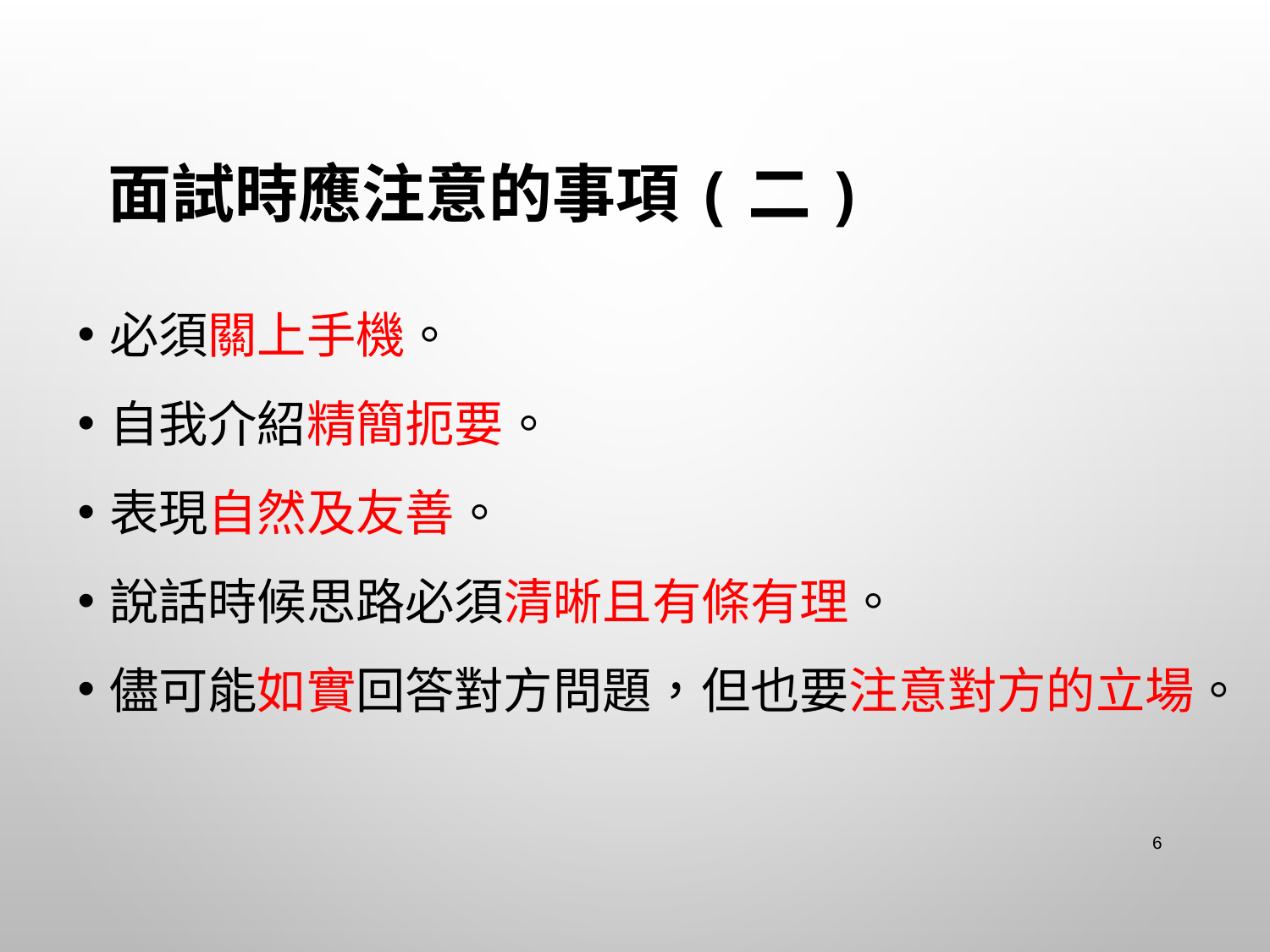

# 面試時應注意的事項(二)
必須關上手機。
自我介紹精簡扼要。
表現自然及友善。
說話時候思路必須清晰且有條有理。
儘可能如實回答對方問題，但也要注意對方的立場。
6